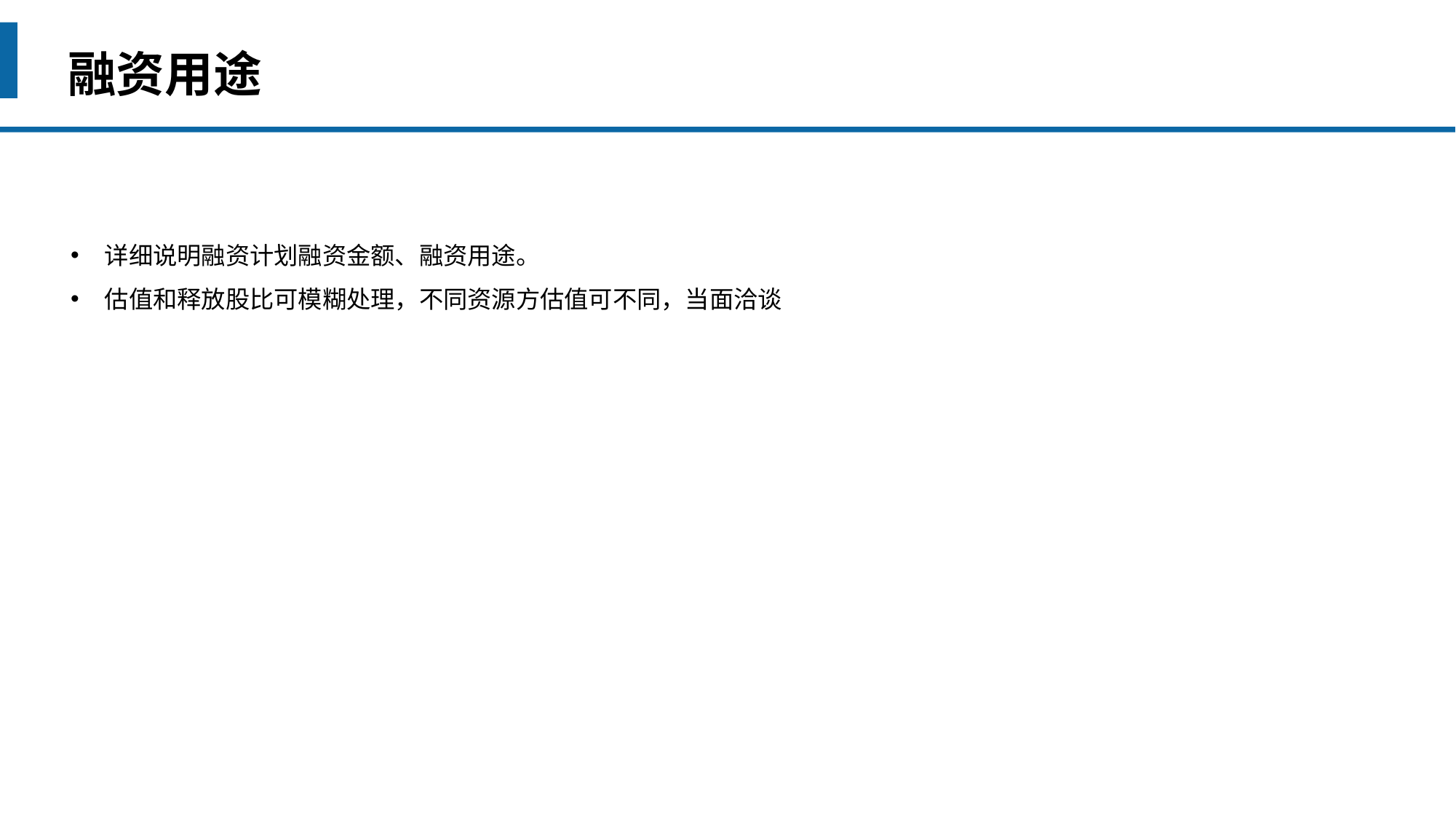

融资用途

详细说明融资计划融资金额、融资用途。
估值和释放股比可模糊处理，不同资源方估值可不同，当面洽谈